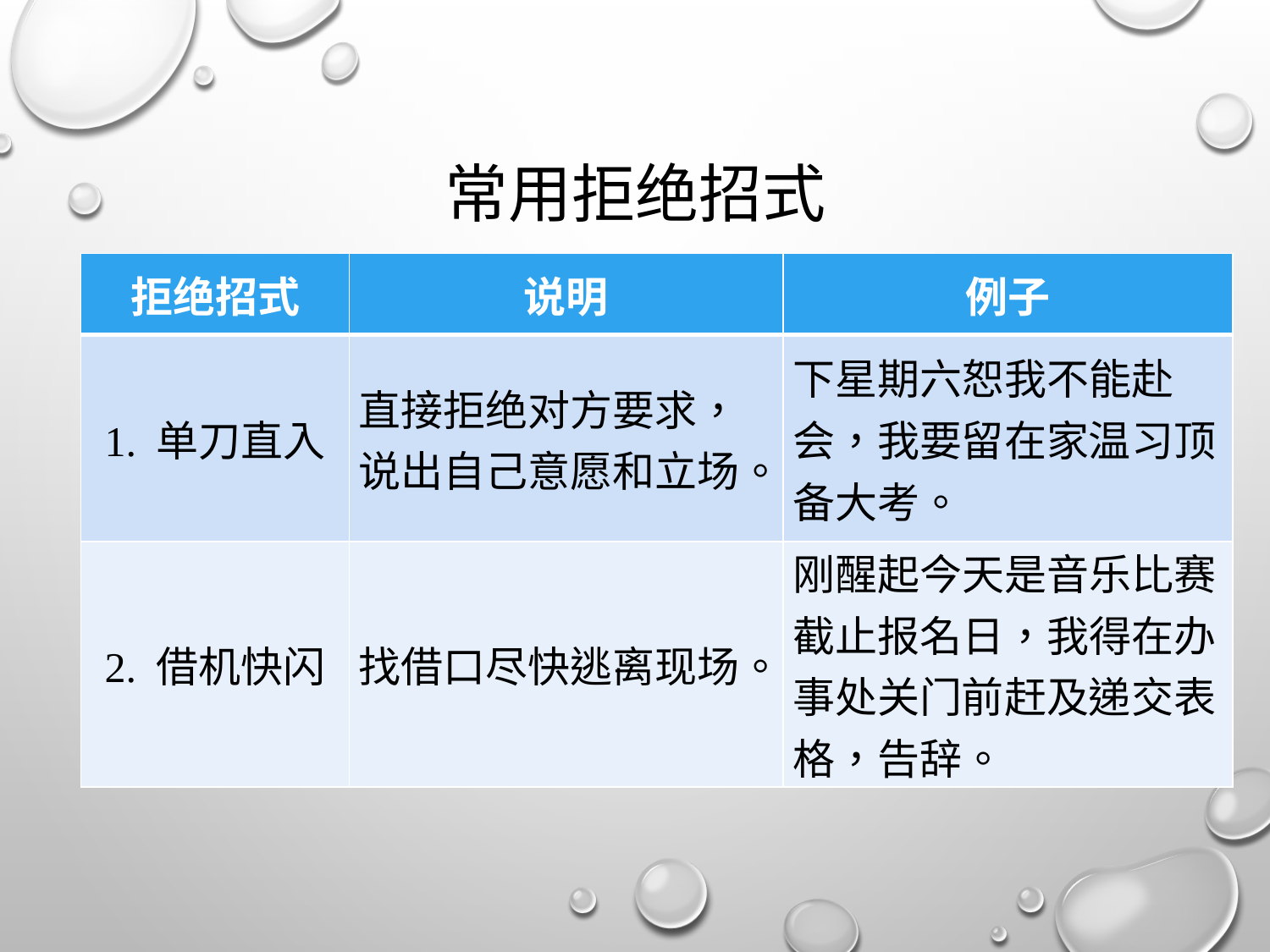

# 常用拒绝招式
| 拒绝招式 | 说明 | 例子 |
| --- | --- | --- |
| 1. 单刀直入 | 直接拒绝对方要求，说出自己意愿和立场。 | 下星期六恕我不能赴会，我要留在家温习顶备大考。 |
| 2. 借机快闪 | 找借口尽快逃离现场。 | 刚醒起今天是音乐比赛截止报名日，我得在办事处关门前赶及递交表格，告辞。 |